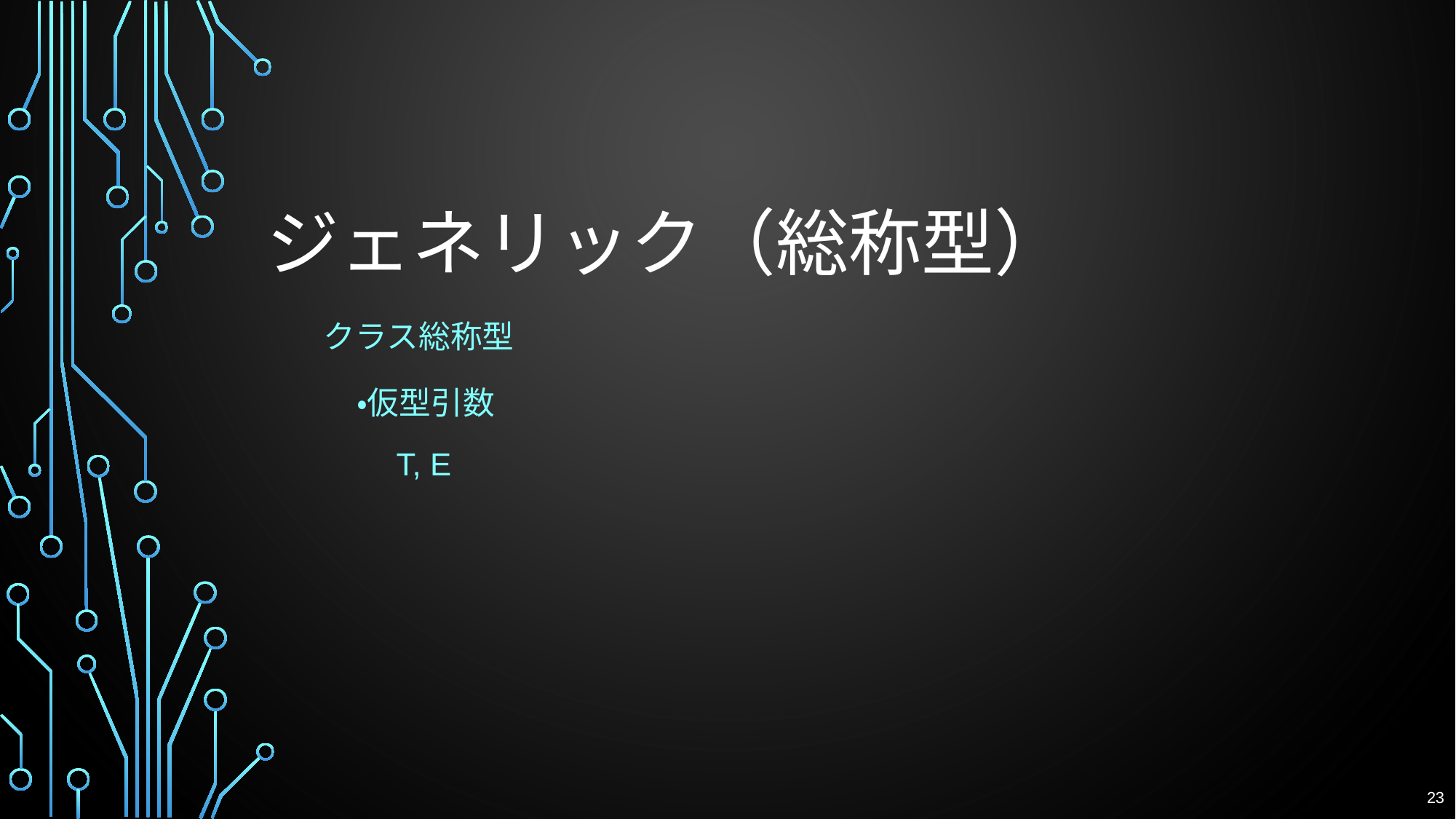

# ジェネリック（総称型）
クラス総称型
・仮型引数
　T, E

23